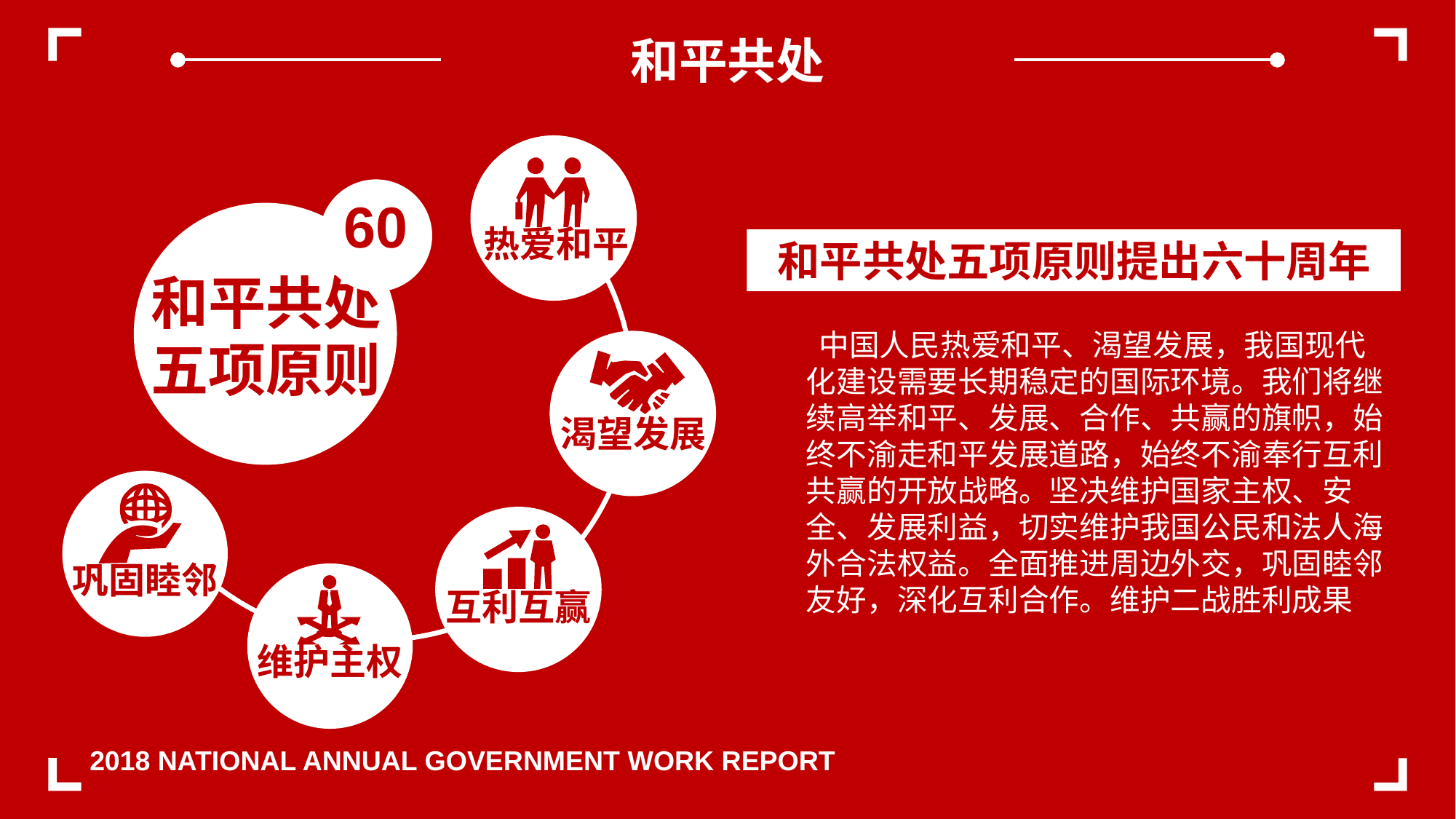

和平共处

60

热爱和平
 和平共处五项原则提出六十周年
和平共处
 中国人民热爱和平、渴望发展，我国现代化建设需要长期稳定的国际环境。我们将继续高举和平、发展、合作、共赢的旗帜，始终不渝走和平发展道路，始终不渝奉行互利共赢的开放战略。坚决维护国家主权、安全、发展利益，切实维护我国公民和法人海外合法权益。全面推进周边外交，巩固睦邻友好，深化互利合作。维护二战胜利成果

五项原则

渴望发展

巩固睦邻

互利互赢
维护主权
2018 NATIONAL ANNUAL GOVERNMENT WORK REPORT